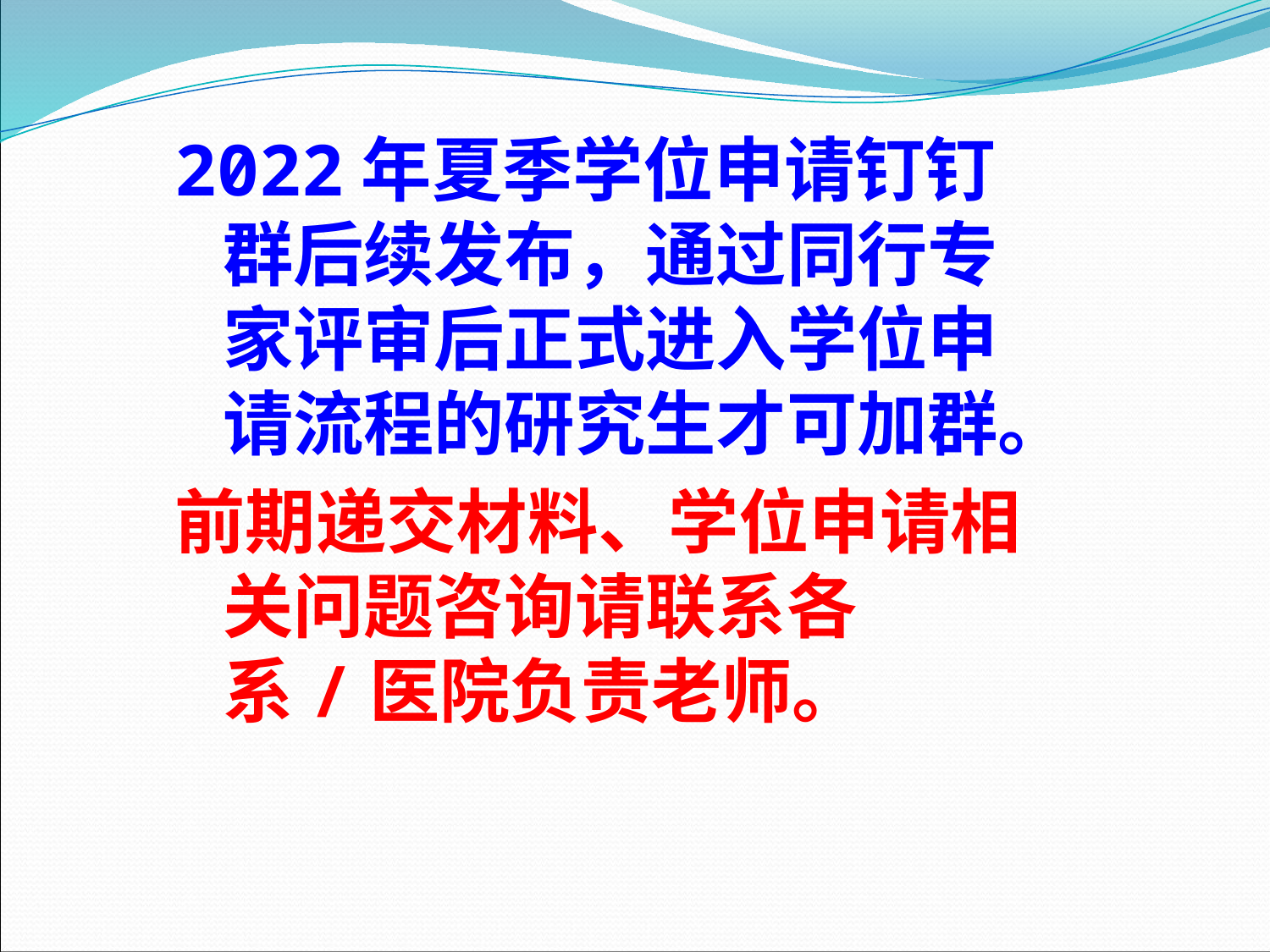

2022年夏季学位申请钉钉群后续发布，通过同行专家评审后正式进入学位申请流程的研究生才可加群。
前期递交材料、学位申请相关问题咨询请联系各系/医院负责老师。